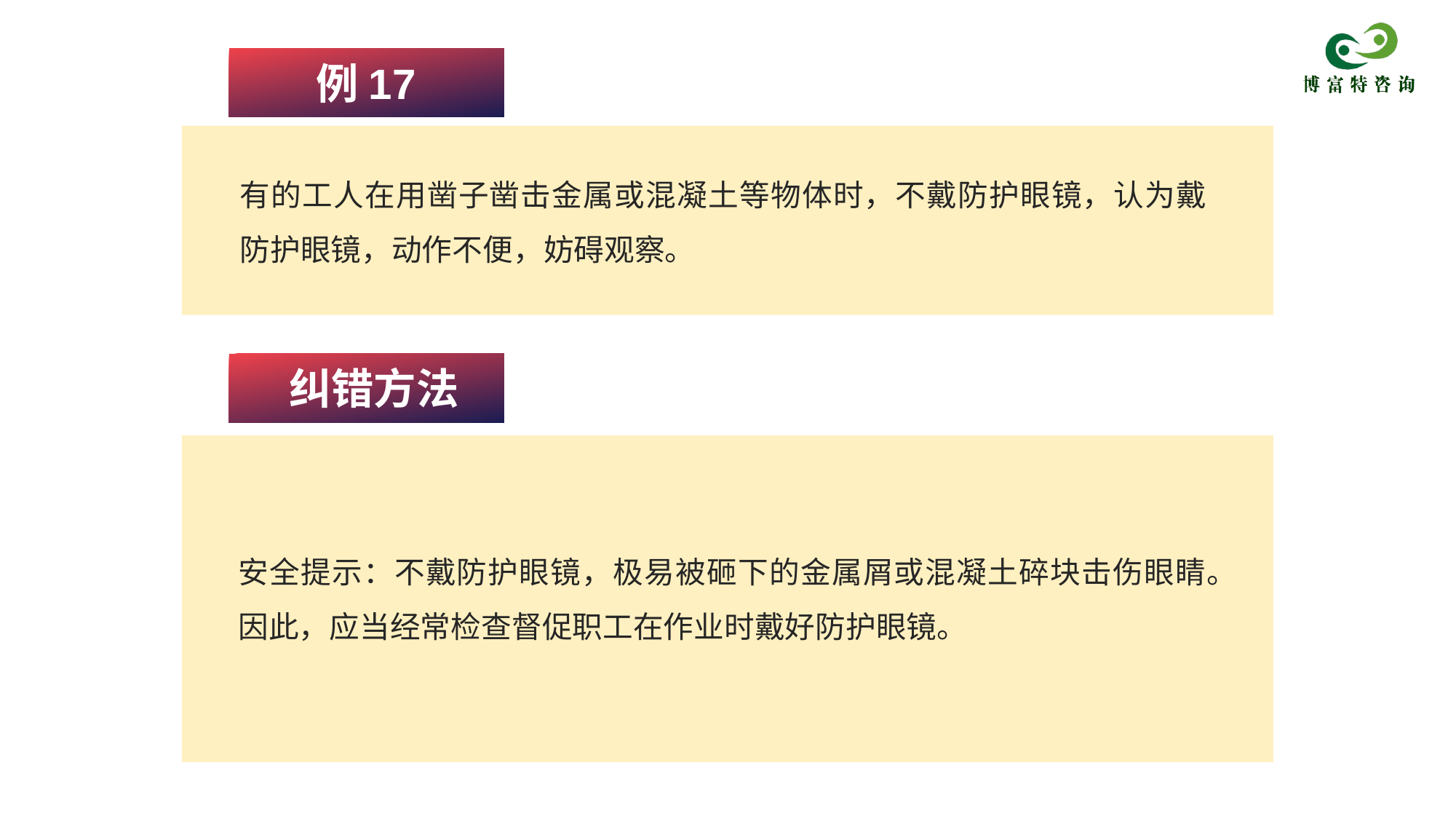

例17

有的工人在用凿子凿击金属或混凝土等物体时，不戴防护眼镜，认为戴防护眼镜，动作不便，妨碍观察。

纠错方法

安全提示：不戴防护眼镜，极易被砸下的金属屑或混凝土碎块击伤眼睛。因此，应当经常检查督促职工在作业时戴好防护眼镜。